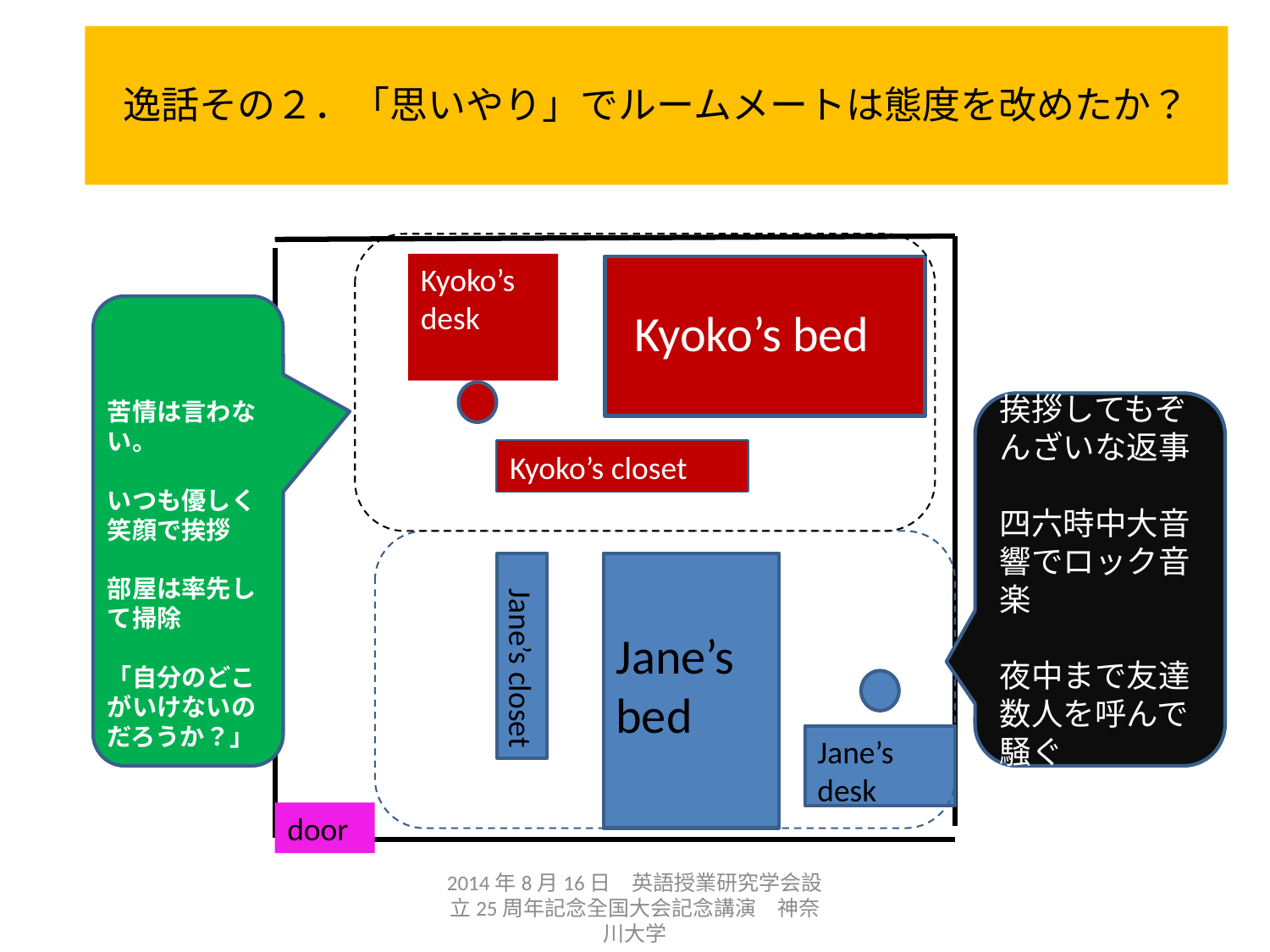

# 逸話その２．「思いやり」でルームメートは態度を改めたか？

Kyoko’s desk

苦情は言わない。

いつも優しく笑顔で挨拶

部屋は率先して掃除

「自分のどこがいけないのだろうか？」

Kyoko’s bed

挨拶してもぞんざいな返事

四六時中大音響でロック音楽

夜中まで友達数人を呼んで騒ぐ

Kyoko’s closet

Jane’s closet
Jane’s bed

Jane’s desk
door
2014年8月16日　英語授業研究学会設立25周年記念全国大会記念講演　神奈川大学